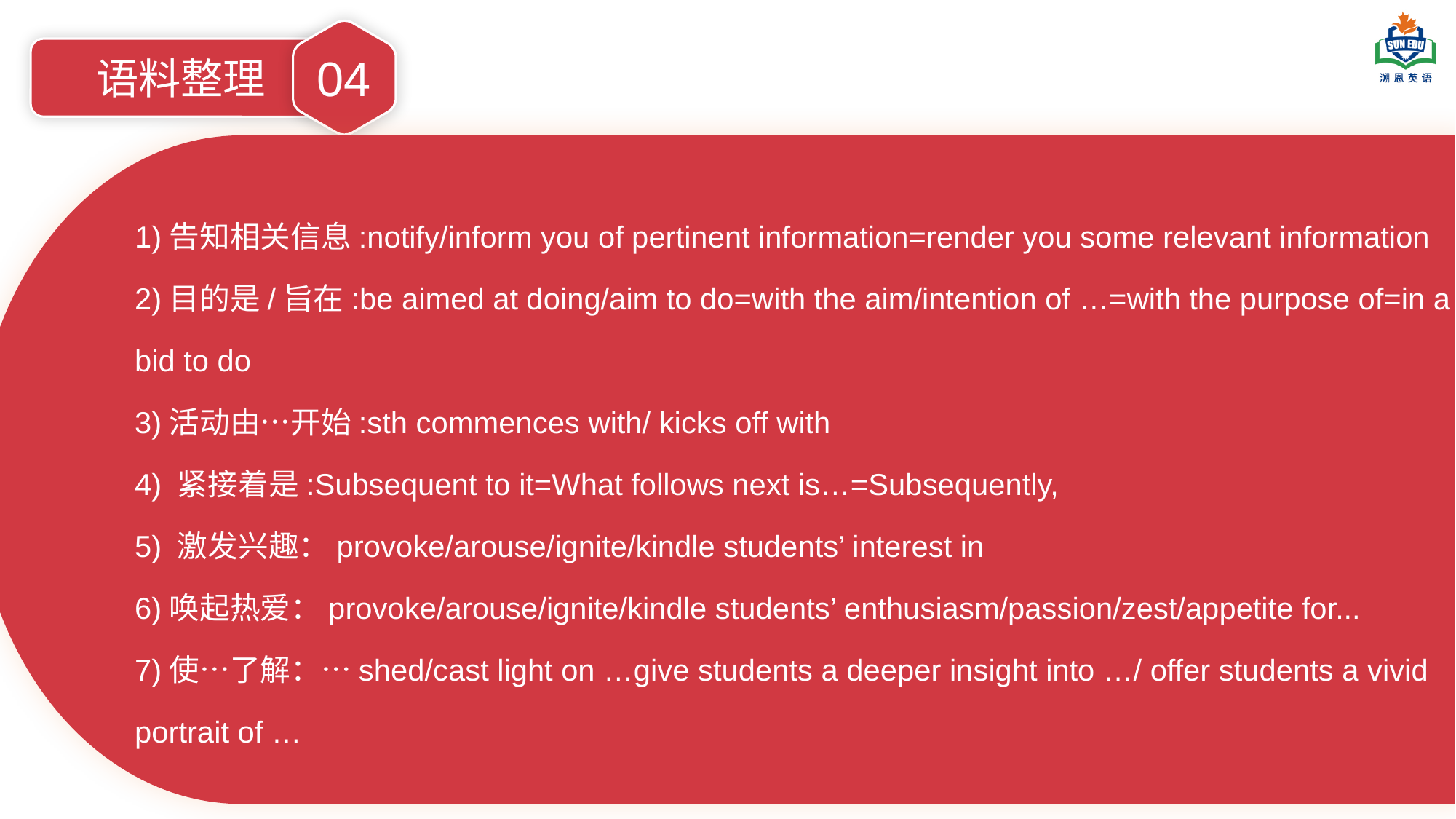

By  Yushen

04
语料整理

1)告知相关信息:notify/inform you of pertinent information=render you some relevant information
2)目的是/旨在:be aimed at doing/aim to do=with the aim/intention of …=with the purpose of=in a bid to do
3)活动由…开始:sth commences with/ kicks off with
4) 紧接着是:Subsequent to it=What follows next is…=Subsequently,
5) 激发兴趣：provoke/arouse/ignite/kindle students’ interest in
6)唤起热爱：provoke/arouse/ignite/kindle students’ enthusiasm/passion/zest/appetite for...
7)使…了解：…shed/cast light on …give students a deeper insight into …/ offer students a vivid portrait of …